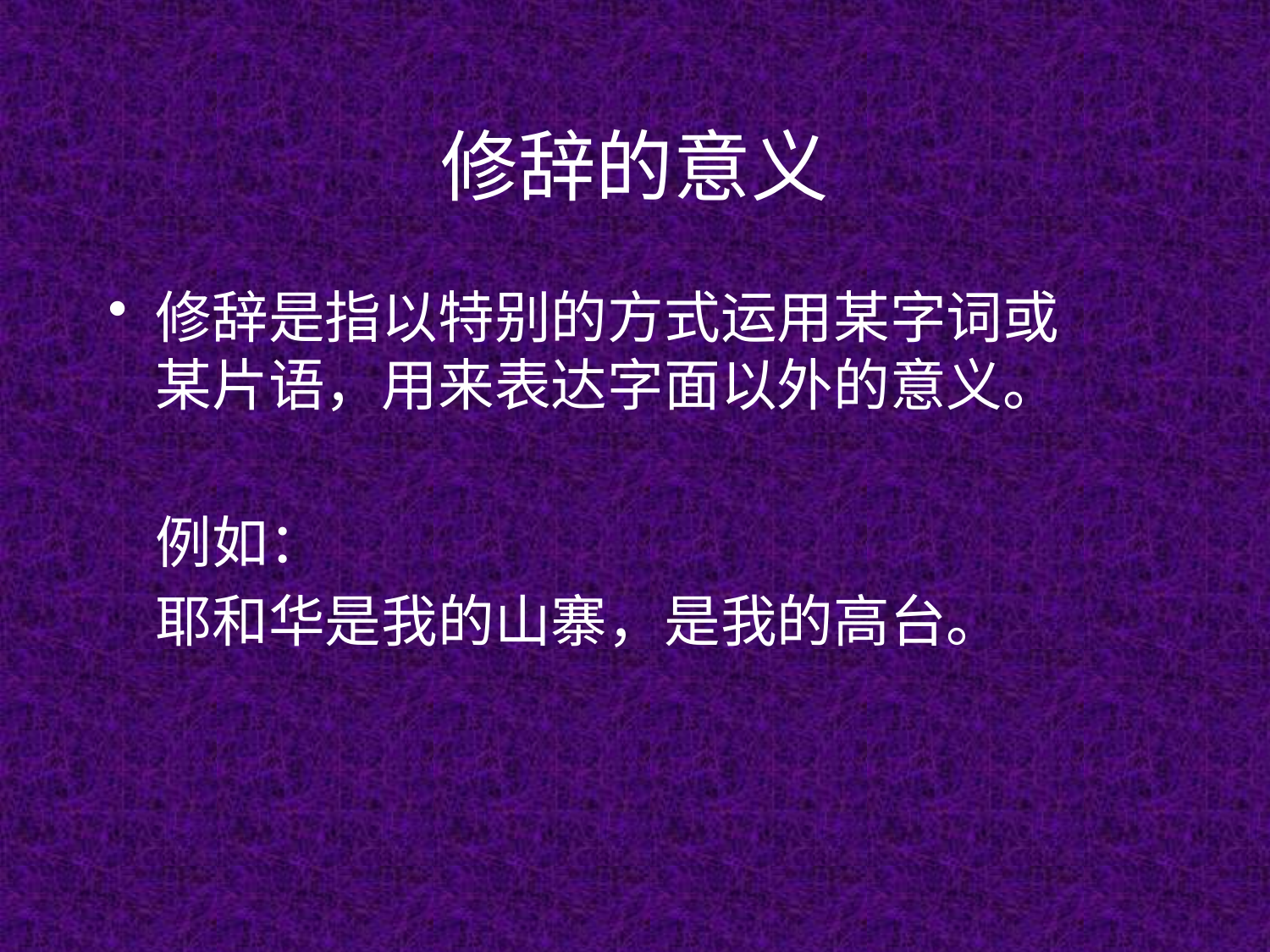

# 修辞的意义
修辞是指以特别的方式运用某字词或某片语，用来表达字面以外的意义。

	例如：
	耶和华是我的山寨，是我的高台。